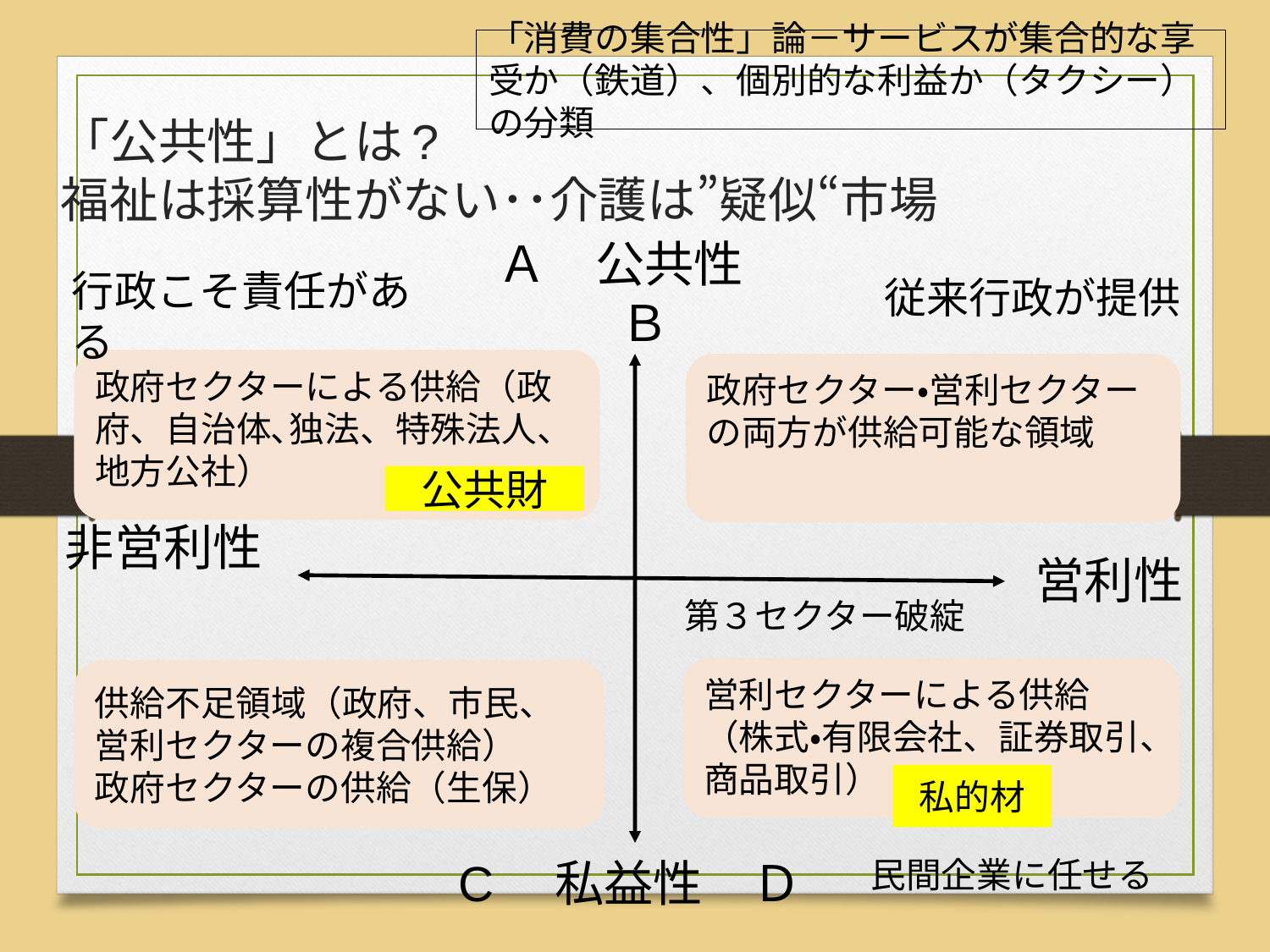

「消費の集合性」論－サービスが集合的な享受か（鉄道）、個別的な利益か（タクシー）の分類
# 「公共性」とは? 福祉は採算性がない･･介護は”疑似“市場
行政こそ責任がある
Ａ　公共性　Ｂ
　　　従来行政が提供
政府セクターによる供給（政府、自治体､独法、特殊法人、地方公社）

政府セクター・営利セクターの両方が供給可能な領域
公共財
営利性
非営利性

第３セクター破綻

営利セクターによる供給（株式・有限会社、証券取引、商品取引）

供給不足領域（政府、市民、営利セクターの複合供給）
政府セクターの供給（生保）

私的材

C　私益性　Ｄ
民間企業に任せる